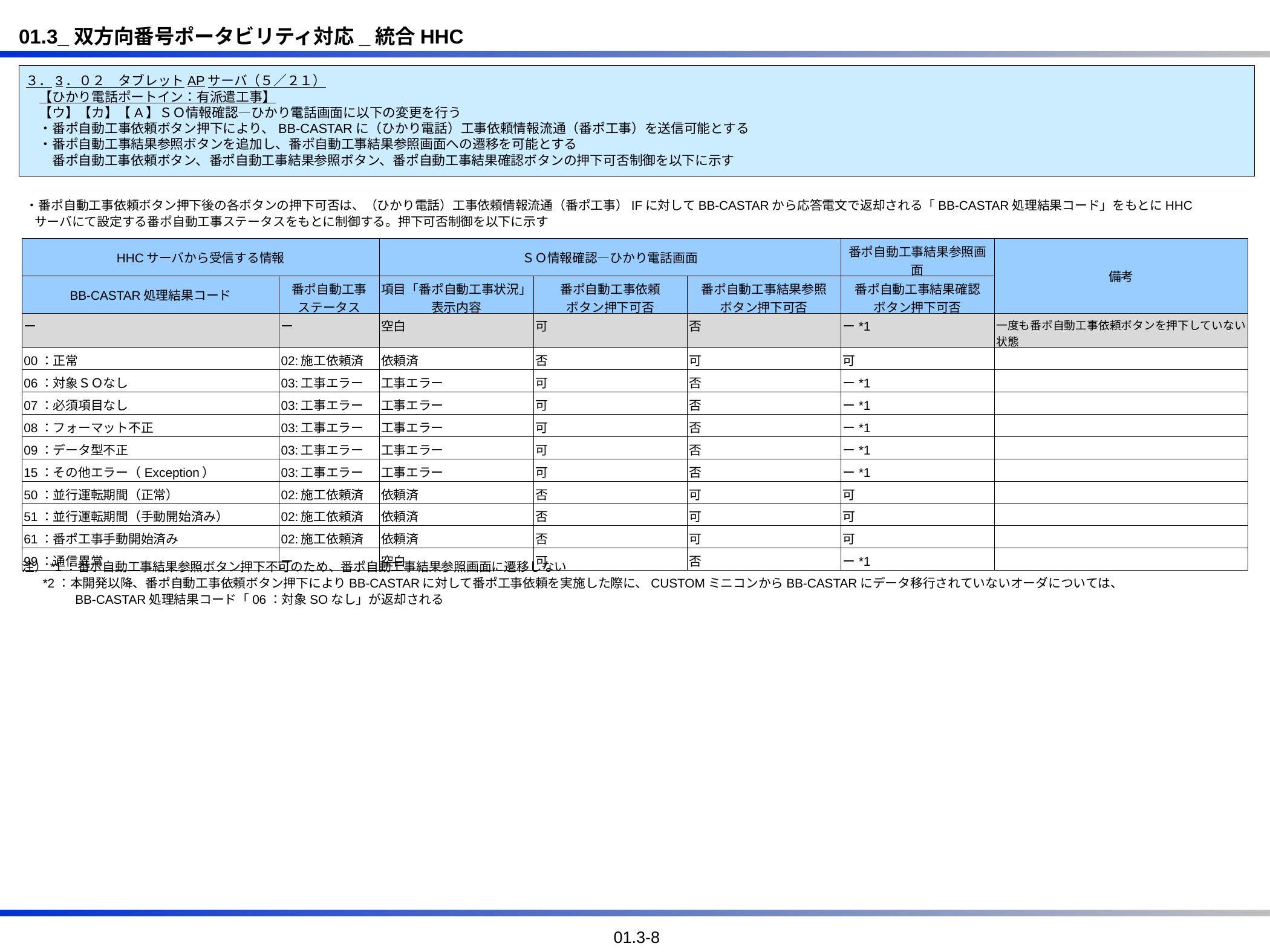

３．3．０２　タブレットAPサーバ（５／２１）
　【ひかり電話ポートイン：有派遣工事】
　【ウ】【カ】【A】ＳＯ情報確認―ひかり電話画面に以下の変更を行う
　・番ポ自動工事依頼ボタン押下により、BB-CASTARに（ひかり電話）工事依頼情報流通（番ポ工事）を送信可能とする
　・番ポ自動工事結果参照ボタンを追加し、番ポ自動工事結果参照画面への遷移を可能とする
　　番ポ自動工事依頼ボタン、番ポ自動工事結果参照ボタン、番ポ自動工事結果確認ボタンの押下可否制御を以下に示す
・番ポ自動工事依頼ボタン押下後の各ボタンの押下可否は、（ひかり電話）工事依頼情報流通（番ポ工事）IFに対してBB-CASTARから応答電文で返却される「BB-CASTAR処理結果コード」をもとにHHCサーバにて設定する番ポ自動工事ステータスをもとに制御する。押下可否制御を以下に示す
| HHCサーバから受信する情報 |  | ＳＯ情報確認―ひかり電話画面 |  |  | 番ポ自動工事結果参照画面 | 備考 |
| --- | --- | --- | --- | --- | --- | --- |
| BB-CASTAR処理結果コード | 番ポ自動工事 ステータス | 項目「番ポ自動工事状況」 表示内容 | 番ポ自動工事依頼 ボタン押下可否 | 番ポ自動工事結果参照 ボタン押下可否 | 番ポ自動工事結果確認 ボタン押下可否 |  |
| ー | ー | 空白 | 可 | 否 | ー\*1 | 一度も番ポ自動工事依頼ボタンを押下していない状態 |
| 00：正常 | 02:施工依頼済 | 依頼済 | 否 | 可 | 可 |  |
| 06：対象ＳＯなし | 03:工事エラー | 工事エラー | 可 | 否 | ー\*1 |  |
| 07：必須項目なし | 03:工事エラー | 工事エラー | 可 | 否 | ー\*1 |  |
| 08：フォーマット不正 | 03:工事エラー | 工事エラー | 可 | 否 | ー\*1 |  |
| 09：データ型不正 | 03:工事エラー | 工事エラー | 可 | 否 | ー\*1 |  |
| 15：その他エラー（Exception） | 03:工事エラー | 工事エラー | 可 | 否 | ー\*1 |  |
| 50：並行運転期間（正常） | 02:施工依頼済 | 依頼済 | 否 | 可 | 可 |  |
| 51：並行運転期間（手動開始済み） | 02:施工依頼済 | 依頼済 | 否 | 可 | 可 |  |
| 61：番ポ工事手動開始済み | 02:施工依頼済 | 依頼済 | 否 | 可 | 可 |  |
| 99：通信異常 | ー | 空白 | 可 | 否 | ー\*1 |  |
注）*1：番ポ自動工事結果参照ボタン押下不可のため、番ポ自動工事結果参照画面に遷移しない
      *2：本開発以降、番ポ自動工事依頼ボタン押下によりBB-CASTARに対して番ポ工事依頼を実施した際に、CUSTOMミニコンからBB-CASTARにデータ移行されていないオーダについては、
BB-CASTAR処理結果コード「06：対象SOなし」が返却される

01.3-8